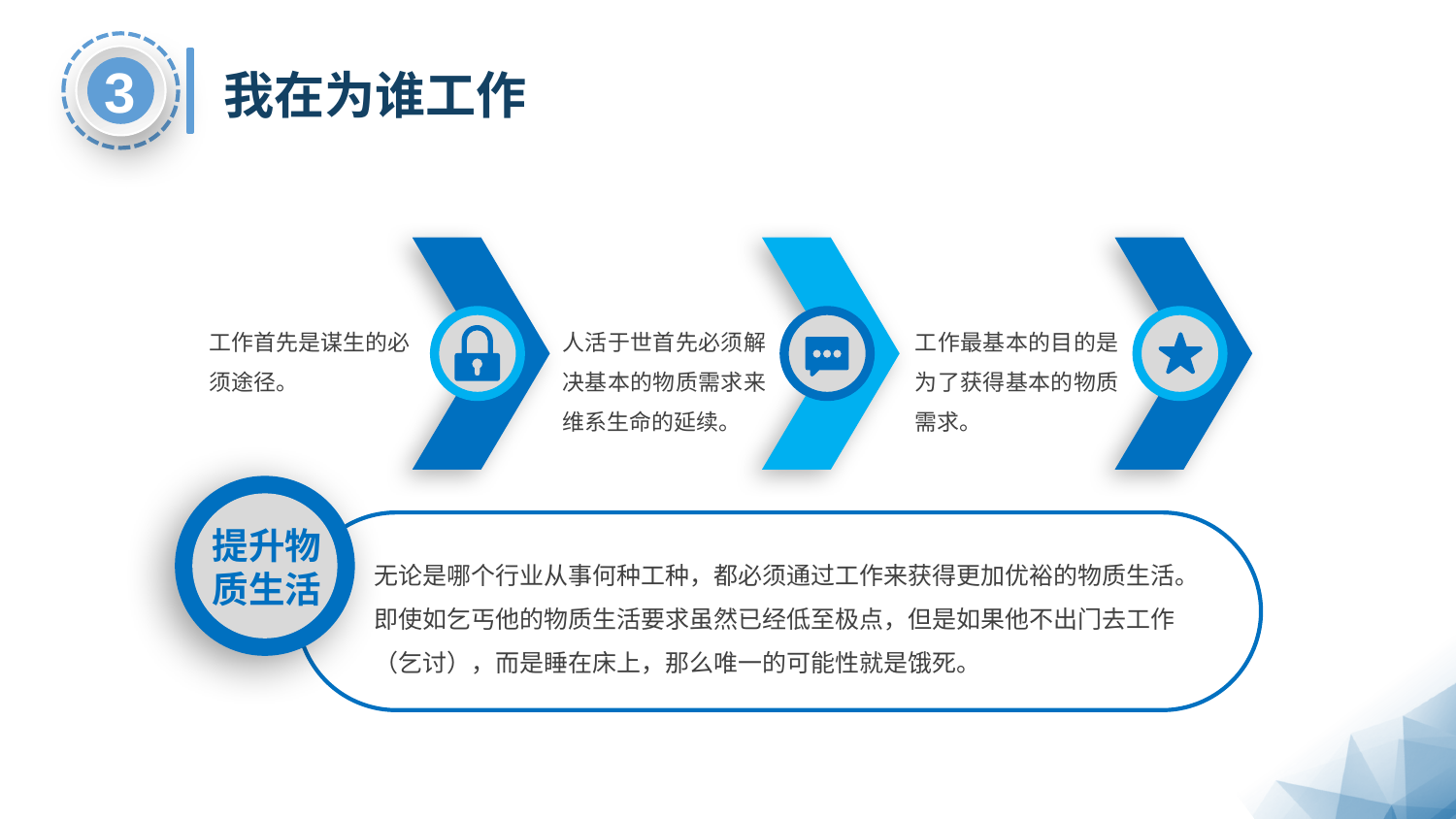

我在为谁工作

工作首先是谋生的必须途径。
人活于世首先必须解决基本的物质需求来维系生命的延续。
工作最基本的目的是为了获得基本的物质需求。

提升物质生活

无论是哪个行业从事何种工种，都必须通过工作来获得更加优裕的物质生活。即使如乞丐他的物质生活要求虽然已经低至极点，但是如果他不出门去工作（乞讨），而是睡在床上，那么唯一的可能性就是饿死。
延时符